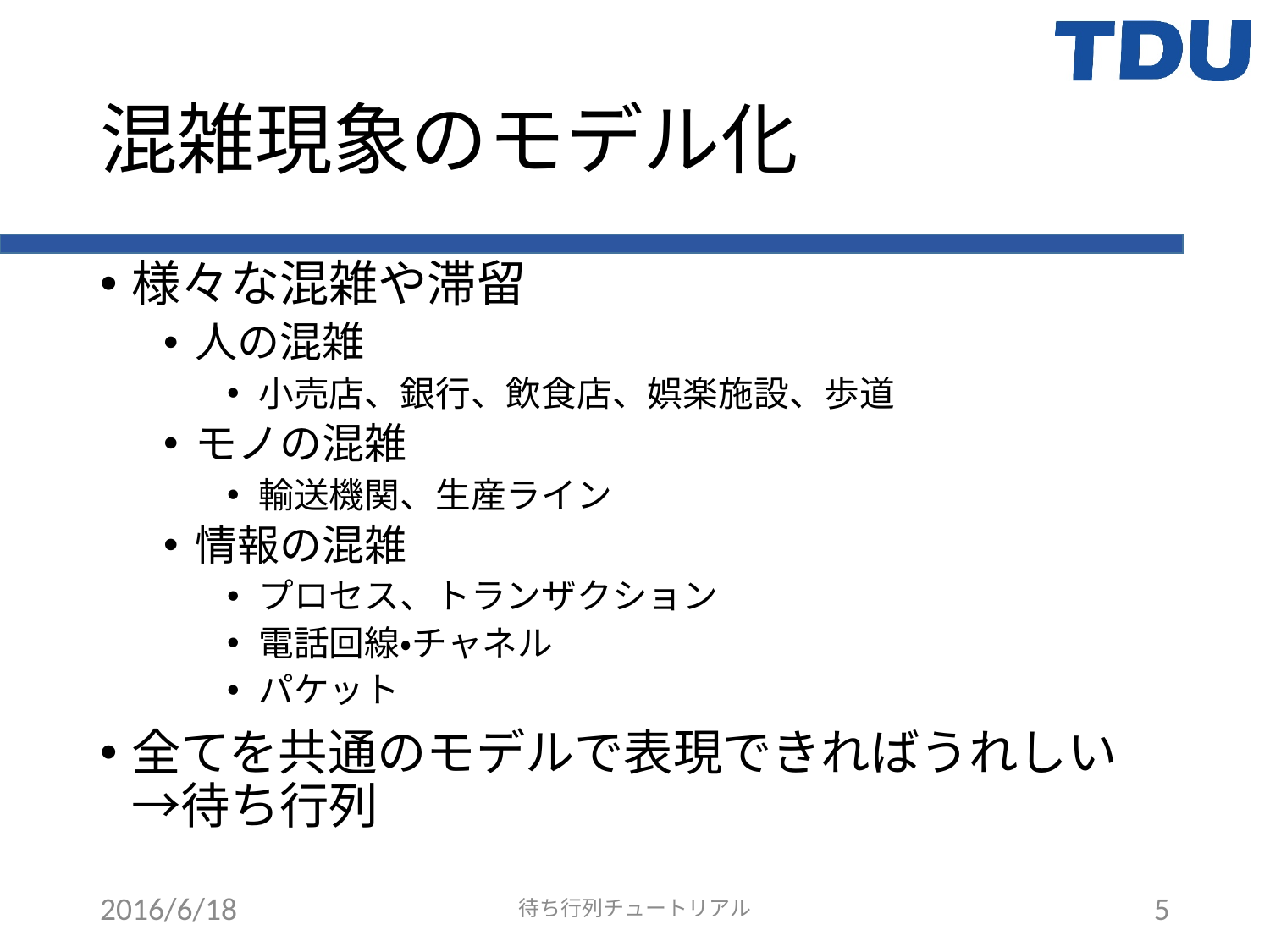

# 混雑現象のモデル化
様々な混雑や滞留
人の混雑
小売店、銀行、飲食店、娯楽施設、歩道
モノの混雑
輸送機関、生産ライン
情報の混雑
プロセス、トランザクション
電話回線・チャネル
パケット
全てを共通のモデルで表現できればうれしい
→待ち行列
2016/6/18
待ち行列チュートリアル
5